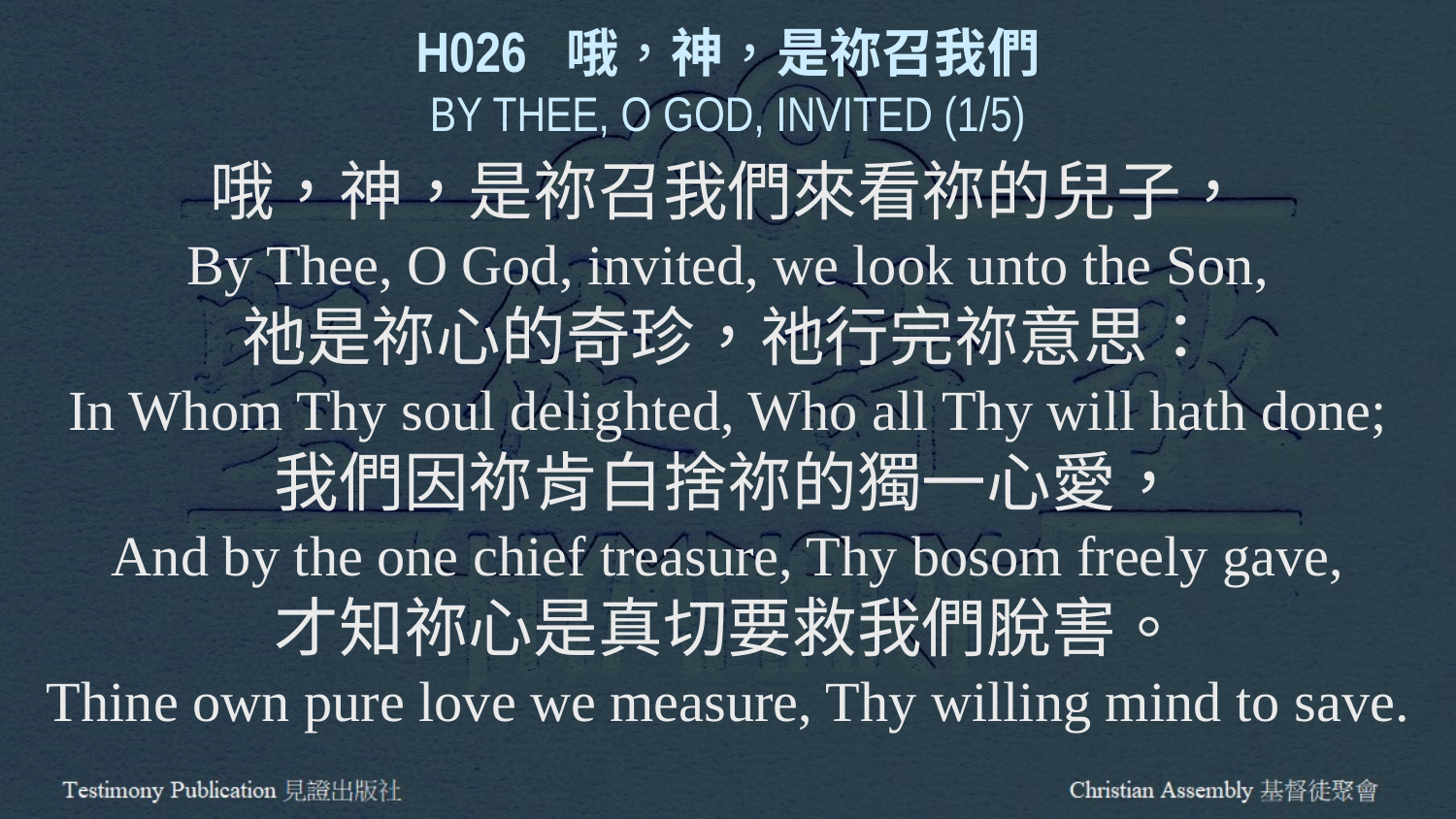

H026  哦，神，是祢召我們
BY THEE, O GOD, INVITED (1/5)
哦，神，是祢召我們來看祢的兒子，
By Thee, O God, invited, we look unto the Son,
祂是祢心的奇珍，祂行完祢意思：
In Whom Thy soul delighted, Who all Thy will hath done;
我們因祢肯白捨祢的獨一心愛，
And by the one chief treasure, Thy bosom freely gave,
才知祢心是真切要救我們脫害。
Thine own pure love we measure, Thy willing mind to save.